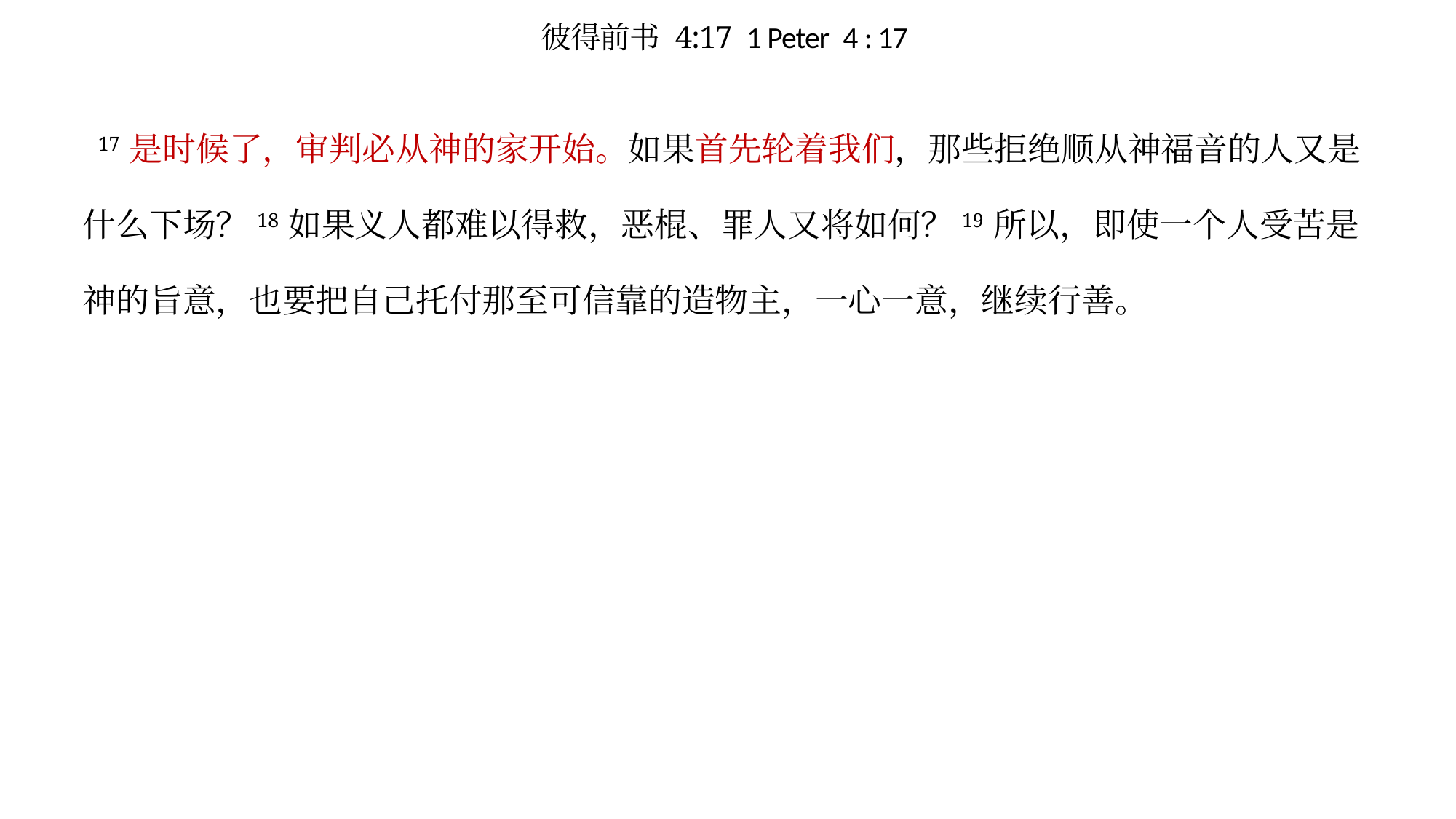

# 彼得前书 4:17  1 Peter  4 : 17
   17 是时候了，审判必从神的家开始。如果首先轮着我们，那些拒绝顺从神福音的人又是什么下场？18 如果义人都难以得救，恶棍、罪人又将如何？19 所以，即使一个人受苦是神的旨意，也要把自己托付那至可信靠的造物主，一心一意，继续行善。